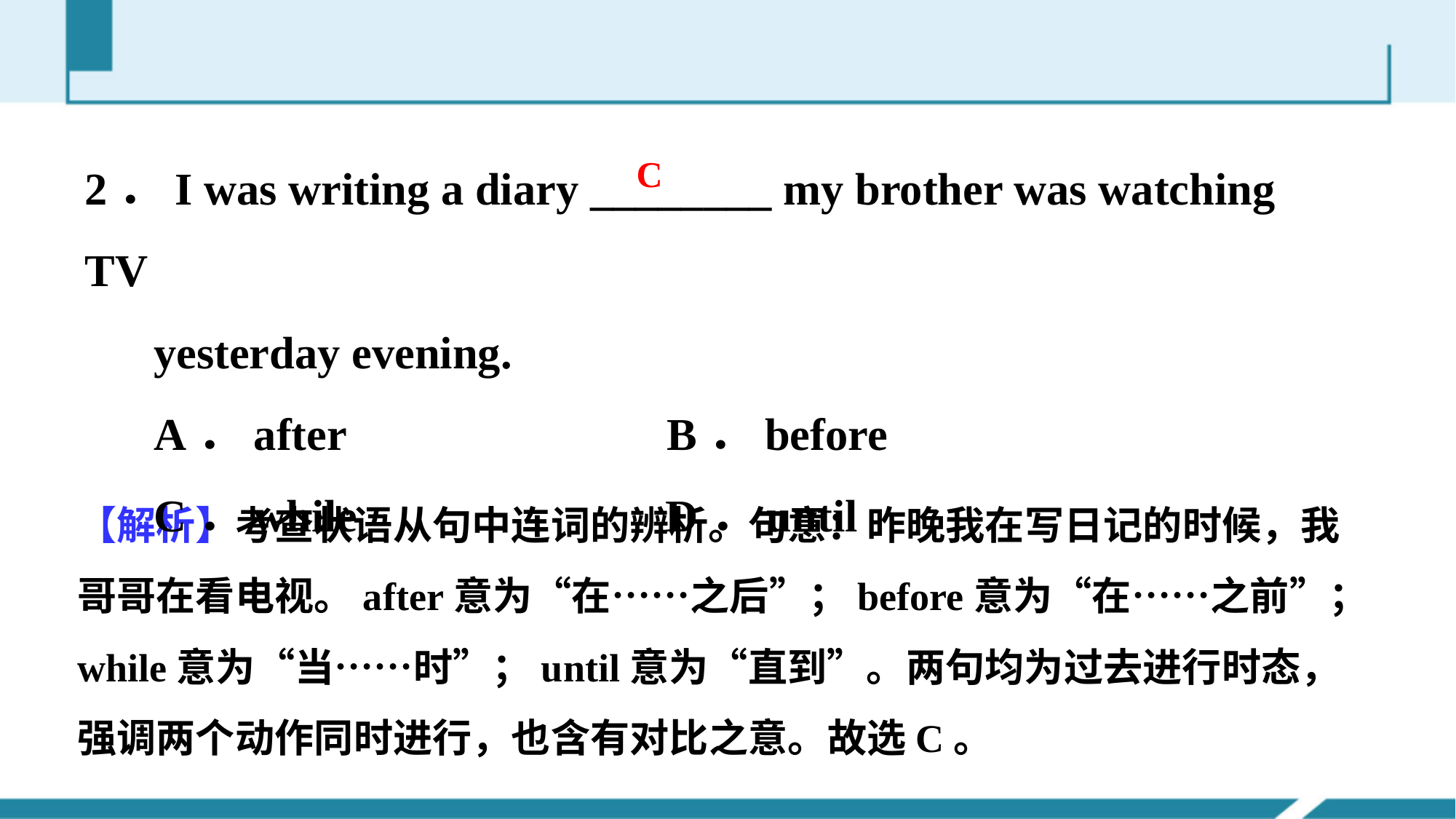

2．I was writing a diary ________ my brother was watching TV
      yesterday evening.
      A．after　 　                   B．before
      C．while                           D．until
C
【解析】考查状语从句中连词的辨析。句意：昨晚我在写日记的时候，我哥哥在看电视。after意为“在……之后”；before意为“在……之前”；while意为“当……时”；until意为“直到”。两句均为过去进行时态，强调两个动作同时进行，也含有对比之意。故选C。